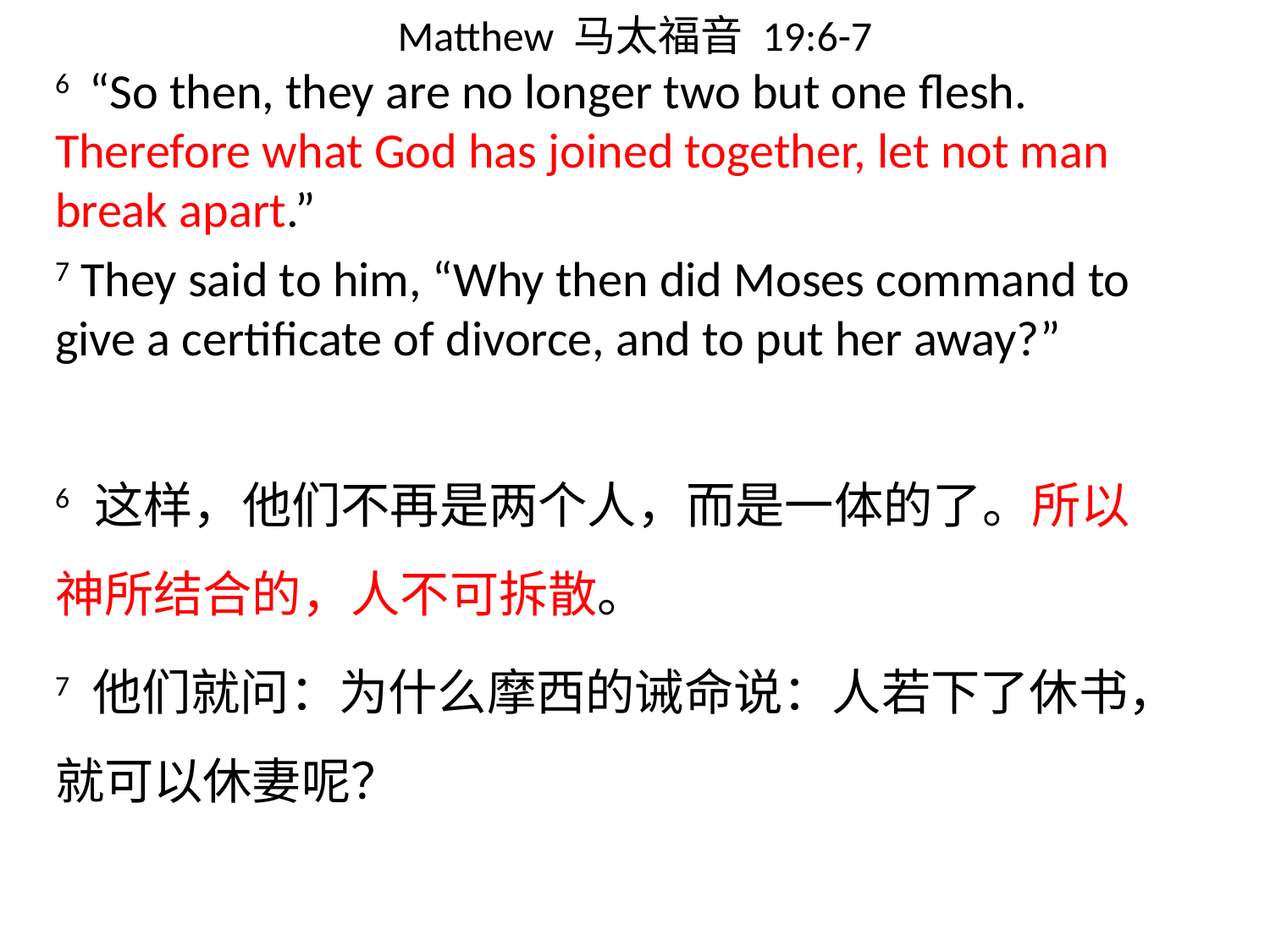

# Matthew 马太福音 19:6-7
6   “So then, they are no longer two but one flesh. Therefore what God has joined together, let not man break apart.”
7 They said to him, “Why then did Moses command to give a certificate of divorce, and to put her away?”

6  这样，他们不再是两个人，而是一体的了。所以　神所结合的，人不可拆散。
7 他们就问：为什么摩西的诫命说：人若下了休书，就可以休妻呢？